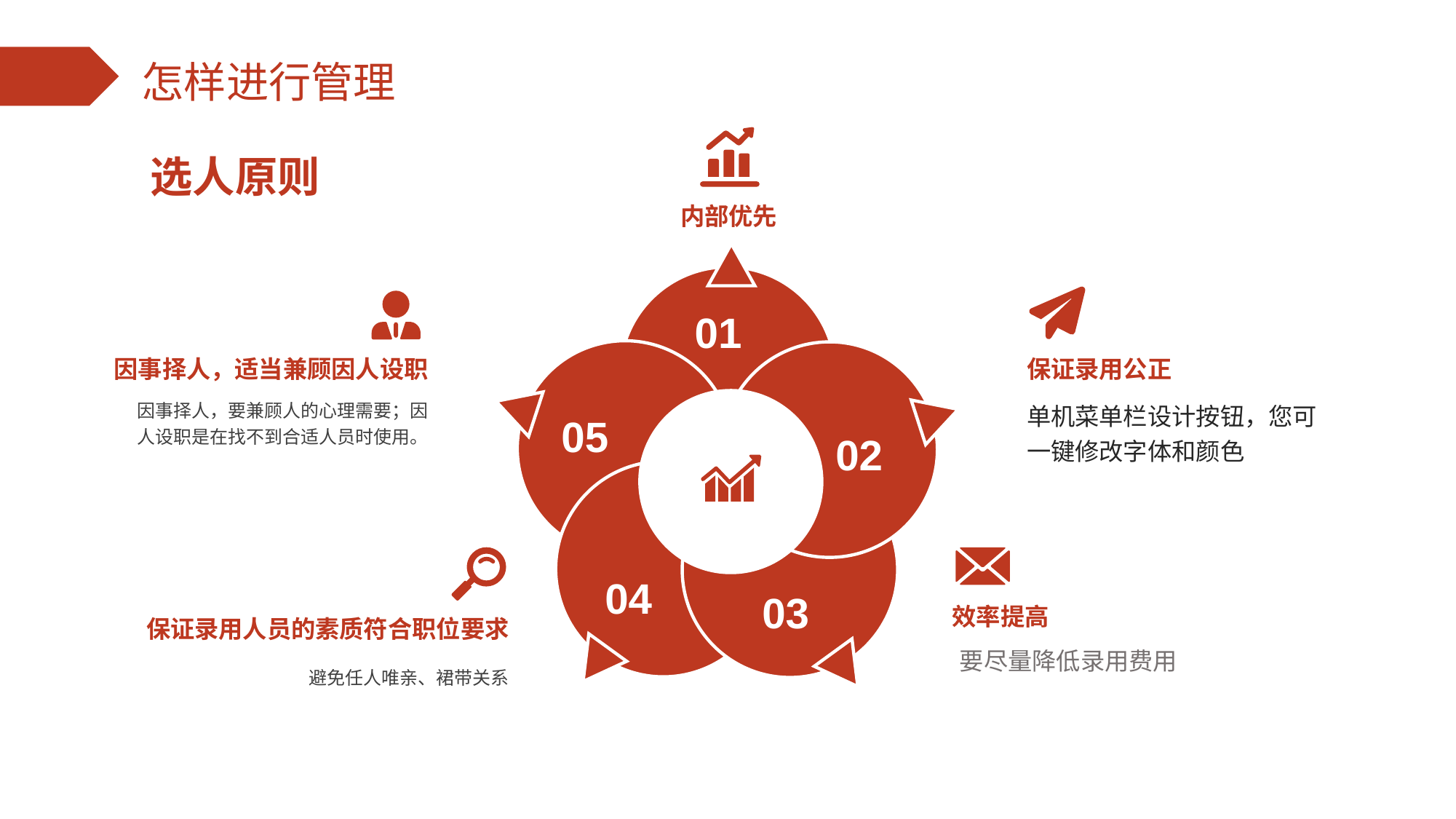

内部优先

单机菜单栏设计按钮，您可一键修改字体和颜色

01
因事择人，适当兼顾因人设职
因事择人，要兼顾人的心理需要；因人设职是在找不到合适人员时使用。
保证录用公正
05
02

04
03
效率提高
要尽量降低录用费用
 保证录用人员的素质符合职位要求
避免任人唯亲、裙带关系
选人原则